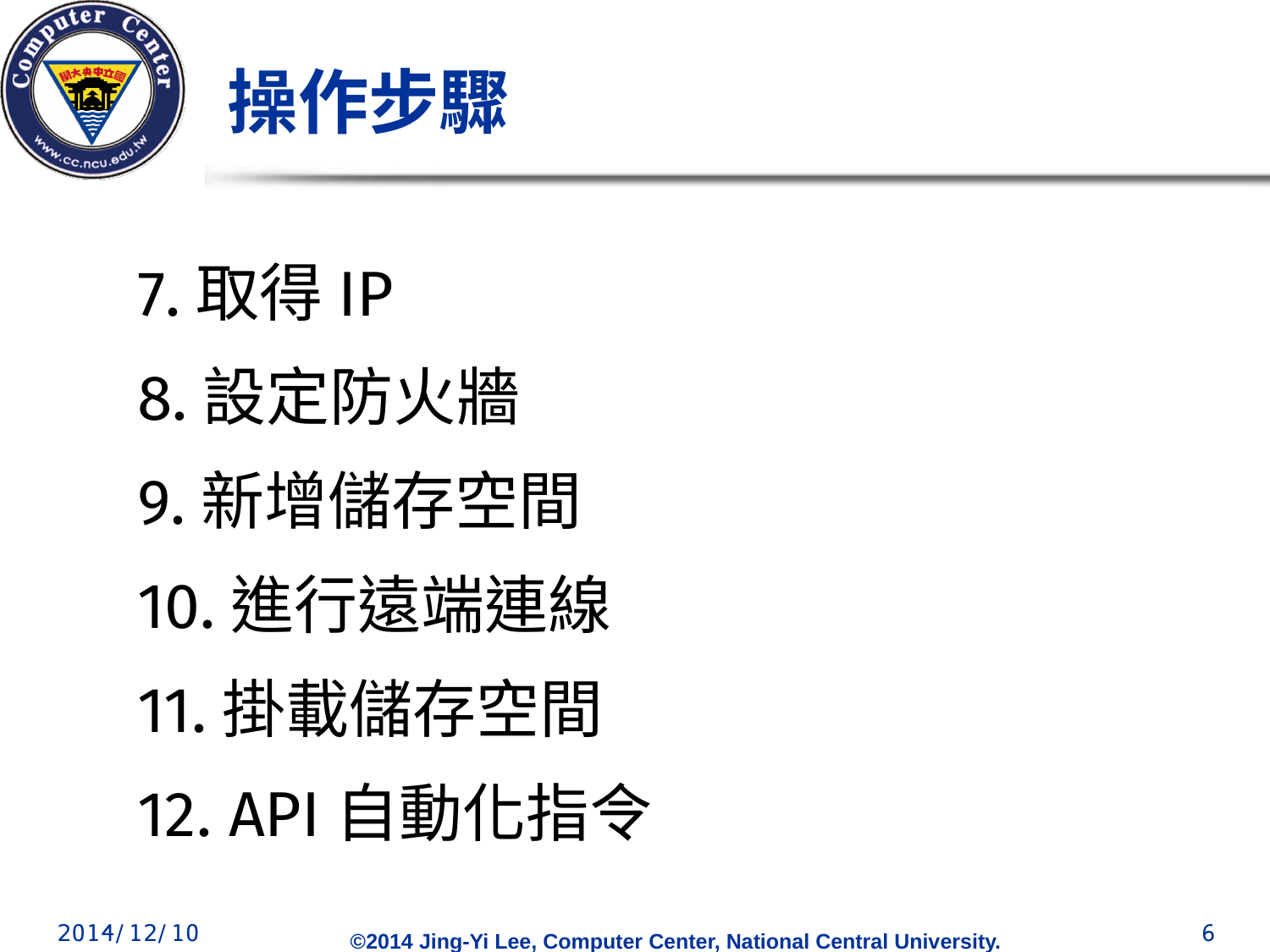

# 操作步驟
7.取得IP
8.設定防火牆
9.新增儲存空間
10.進行遠端連線
11.掛載儲存空間
12. API自動化指令

2014/12/10
6